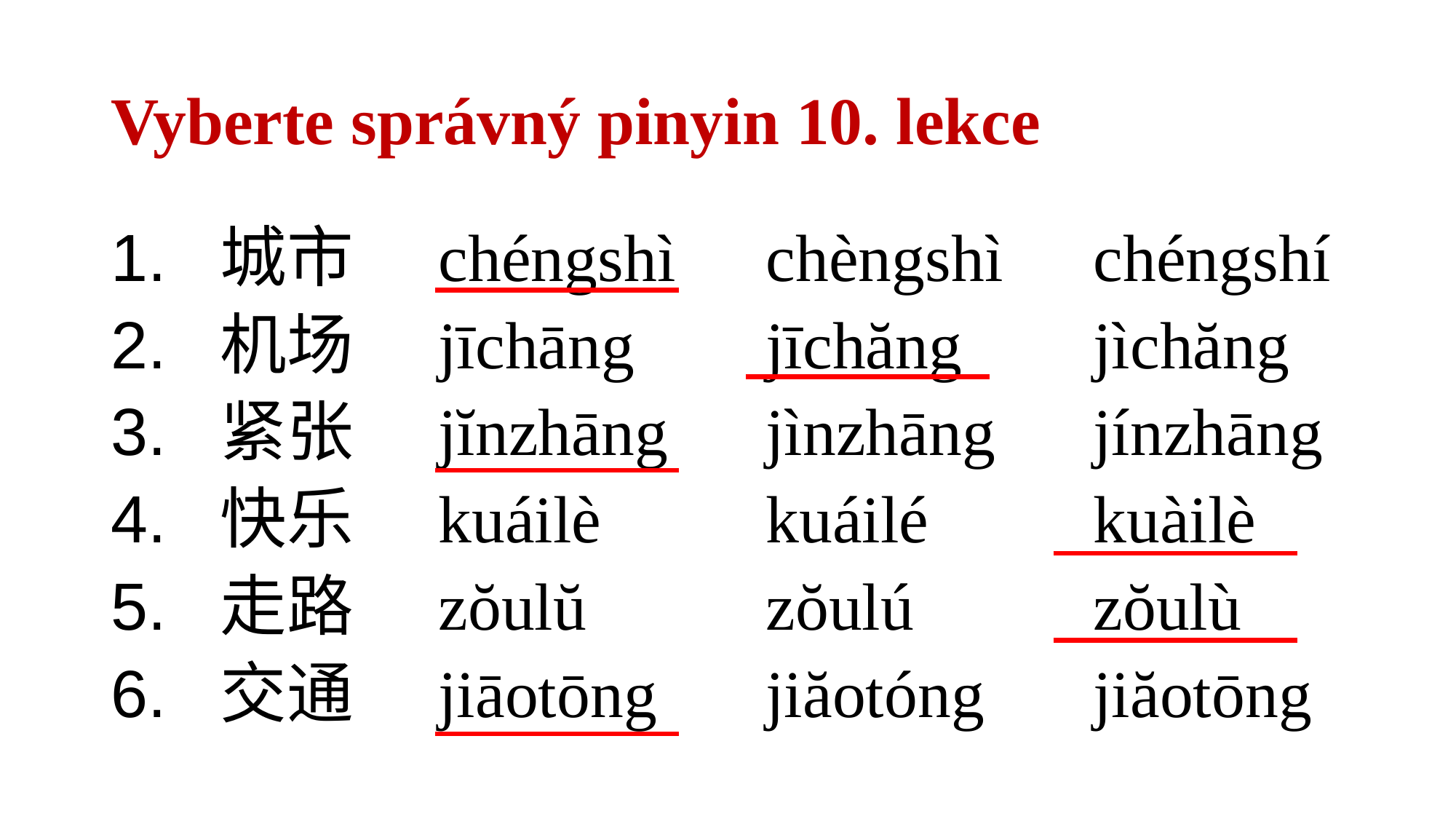

# Vyberte správný pinyin 10. lekce
城市	chéngshì	chèngshì	chéngshí
机场	jīchāng		jīchăng		jìchăng
紧张	jĭnzhāng	jìnzhāng	jínzhāng
快乐	kuáilè		kuáilé		kuàilè
走路	zŏulŭ		zŏulú		zŏulù
交通	jiāotōng	jiăotóng	jiăotōng